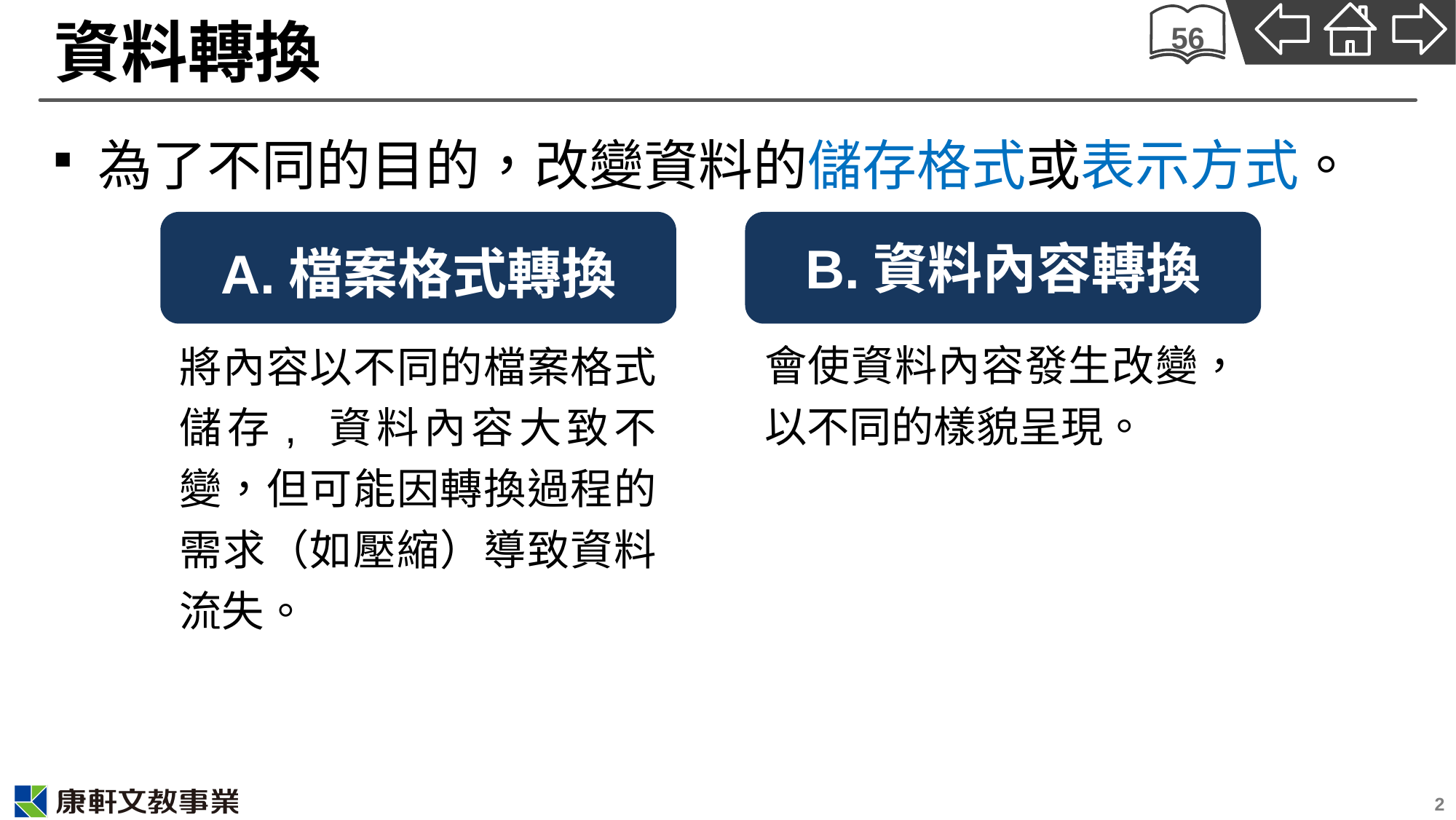

# 資料轉換
56
為了不同的目的，改變資料的儲存格式或表示方式。

B.資料內容轉換
A.檔案格式轉換
會使資料內容發生改變，以不同的樣貌呈現。
將內容以不同的檔案格式儲存, 資料內容大致不變，但可能因轉換過程的需求（如壓縮）導致資料流失。
2